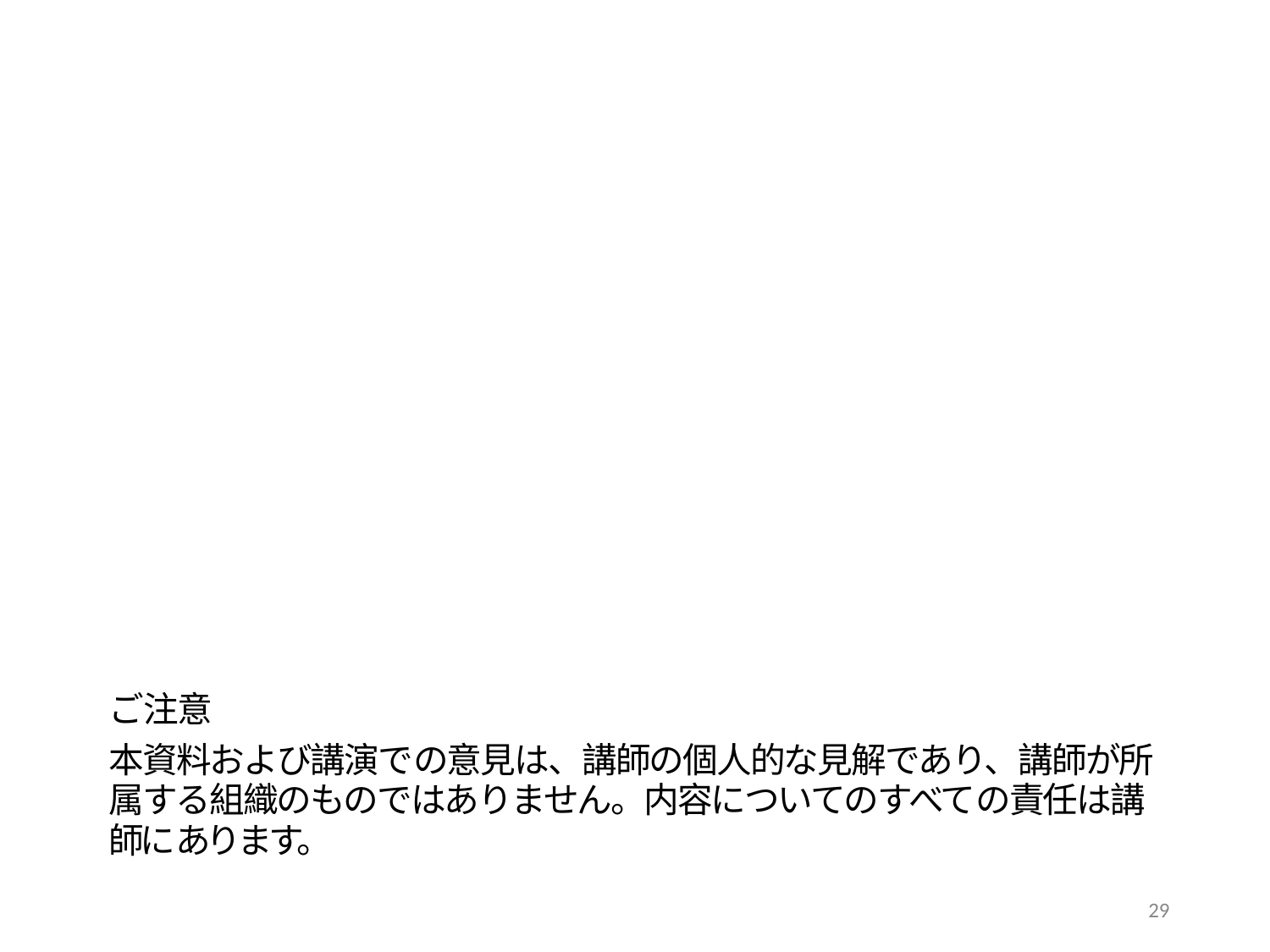

ご注意

本資料および講演での意見は、講師の個人的な見解であり、講師が所属する組織のものではありません。内容についてのすべての責任は講師にあります。

29